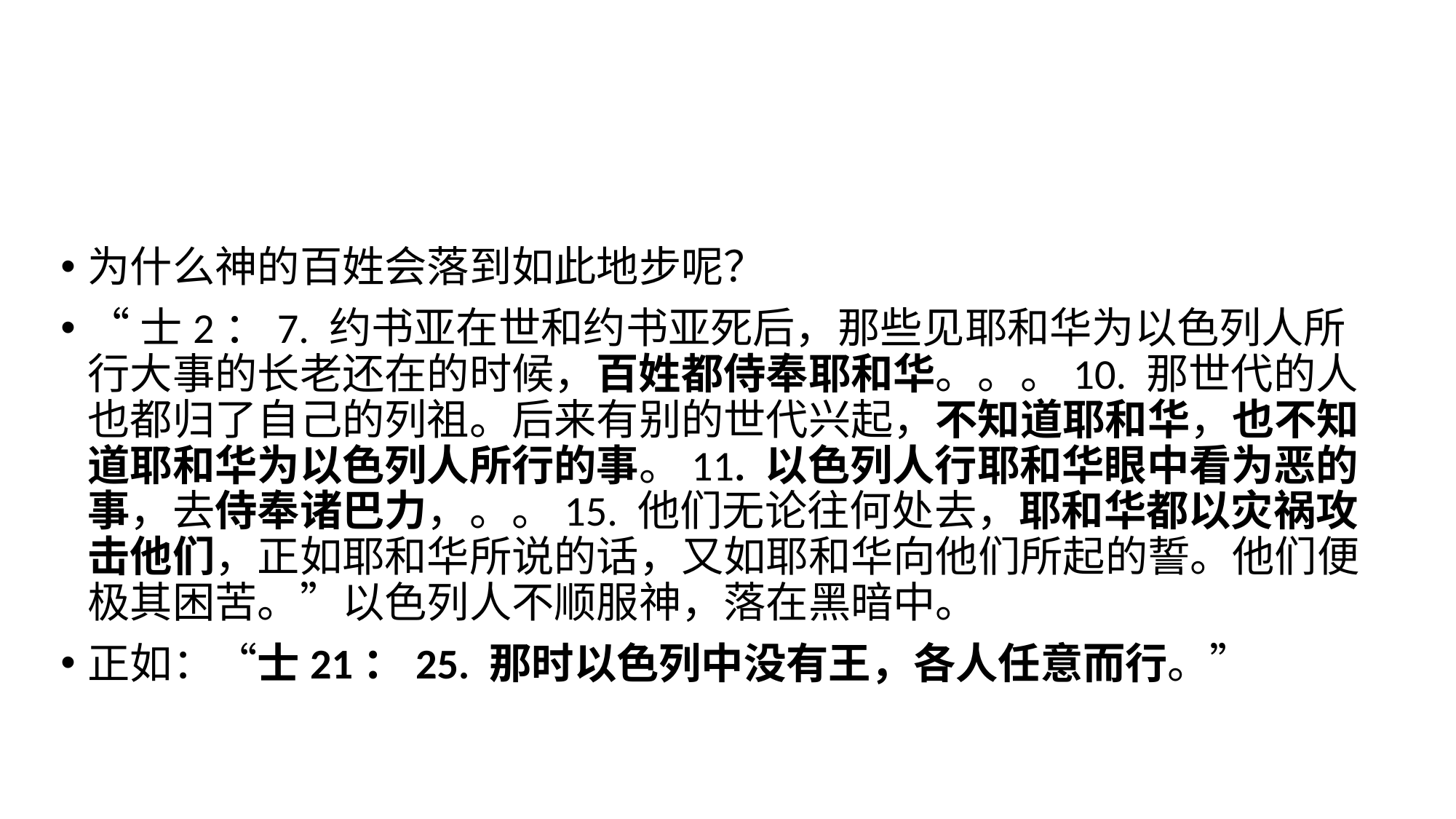

为什么神的百姓会落到如此地步呢？
“士2：7. 约书亚在世和约书亚死后，那些见耶和华为以色列人所行大事的长老还在的时候，百姓都侍奉耶和华。。。10. 那世代的人也都归了自己的列祖。后来有别的世代兴起，不知道耶和华，也不知道耶和华为以色列人所行的事。11. 以色列人行耶和华眼中看为恶的事，去侍奉诸巴力，。。15. 他们无论往何处去，耶和华都以灾祸攻击他们，正如耶和华所说的话，又如耶和华向他们所起的誓。他们便极其困苦。”以色列人不顺服神，落在黑暗中。
正如：“士21：25. 那时以色列中没有王，各人任意而行。”